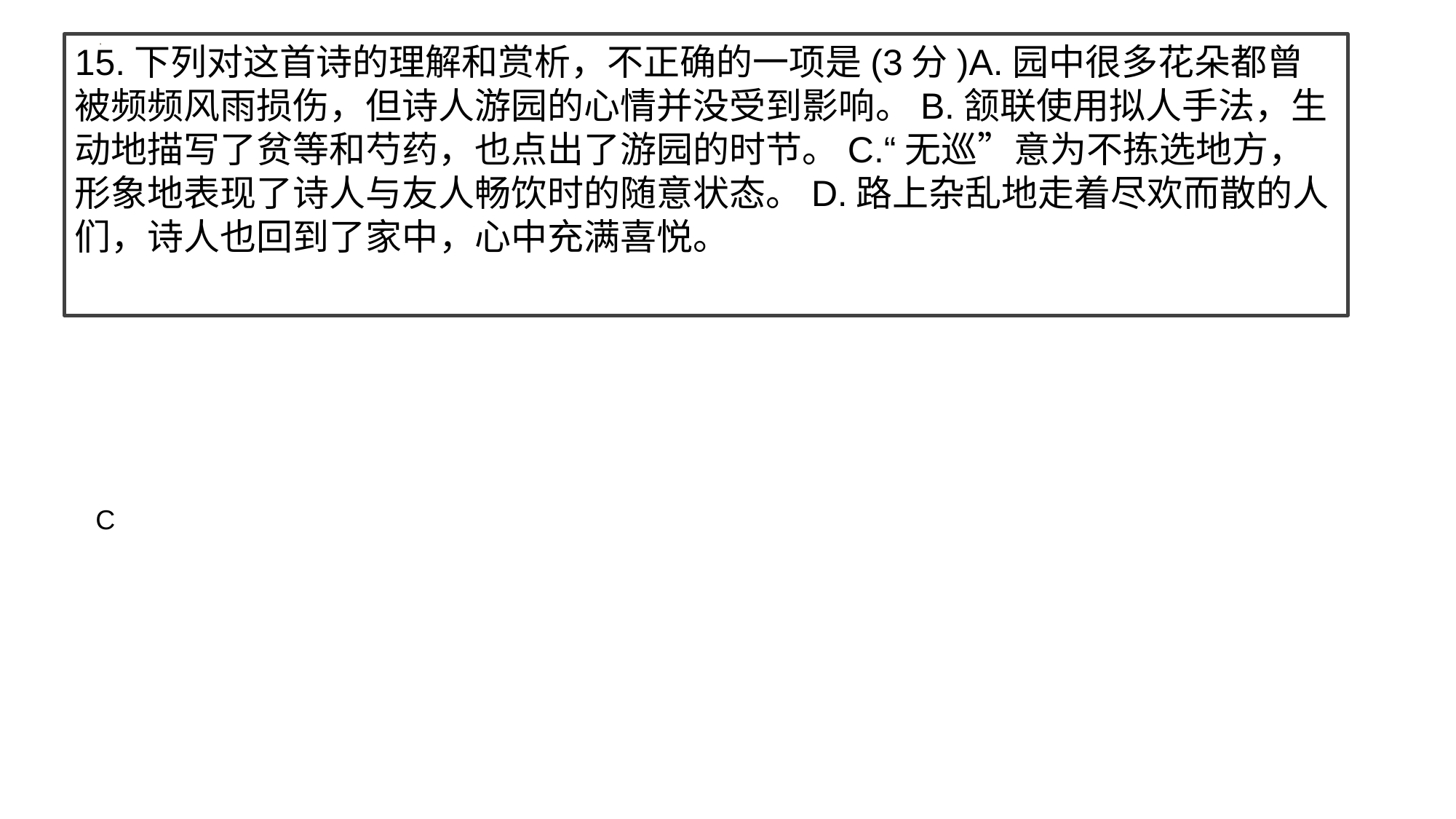

15.下列对这首诗的理解和赏析，不正确的一项是(3分)A.园中很多花朵都曾被频频风雨损伤，但诗人游园的心情并没受到影响。B.颔联使用拟人手法，生动地描写了贫等和芍药，也点出了游园的时节。C.“无巡”意为不拣选地方，形象地表现了诗人与友人畅饮时的随意状态。D.路上杂乱地走着尽欢而散的人们，诗人也回到了家中，心中充满喜悦。

C